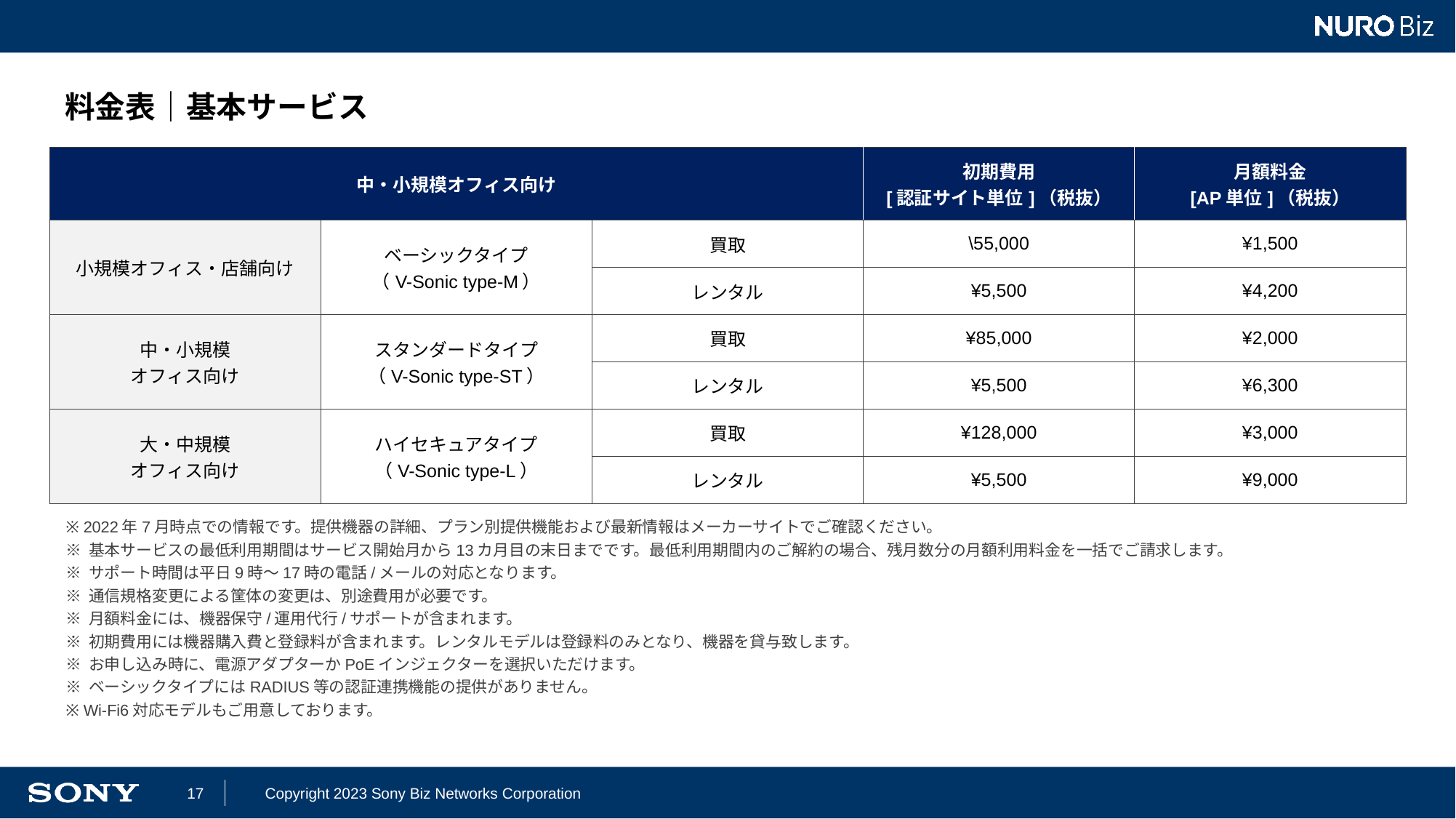

料金表｜基本サービス
| 中・小規模オフィス向け |  |  | 初期費用 [認証サイト単位]（税抜） | 月額料金 [AP単位]（税抜） |
| --- | --- | --- | --- | --- |
| 小規模オフィス・店舗向け | ベーシックタイプ （V-Sonic type-M） | 買取 | \55,000 | ¥1,500 |
|  |  | レンタル | ¥5,500 | ¥4,200 |
| 中・小規模 オフィス向け | スタンダードタイプ （V-Sonic type-ST） | 買取 | ¥85,000 | ¥2,000 |
|  |  | レンタル | ¥5,500 | ¥6,300 |
| 大・中規模 オフィス向け | ハイセキュアタイプ （V-Sonic type-L） | 買取 | ¥128,000 | ¥3,000 |
|  |  | レンタル | ¥5,500 | ¥9,000 |
※ 2022年7月時点での情報です。提供機器の詳細、プラン別提供機能および最新情報はメーカーサイトでご確認ください。
※ 基本サービスの最低利用期間はサービス開始月から13カ月目の末日までです。最低利用期間内のご解約の場合、残月数分の月額利用料金を一括でご請求します。
※ サポート時間は平日9時～17時の電話/メールの対応となります。
※ 通信規格変更による筐体の変更は、別途費用が必要です。
※ 月額料金には、機器保守/運用代行/サポートが含まれます。
※ 初期費用には機器購入費と登録料が含まれます。レンタルモデルは登録料のみとなり、機器を貸与致します。
※ お申し込み時に、電源アダプターかPoEインジェクターを選択いただけます。
※ ベーシックタイプにはRADIUS等の認証連携機能の提供がありません。
※ Wi-Fi6対応モデルもご用意しております。